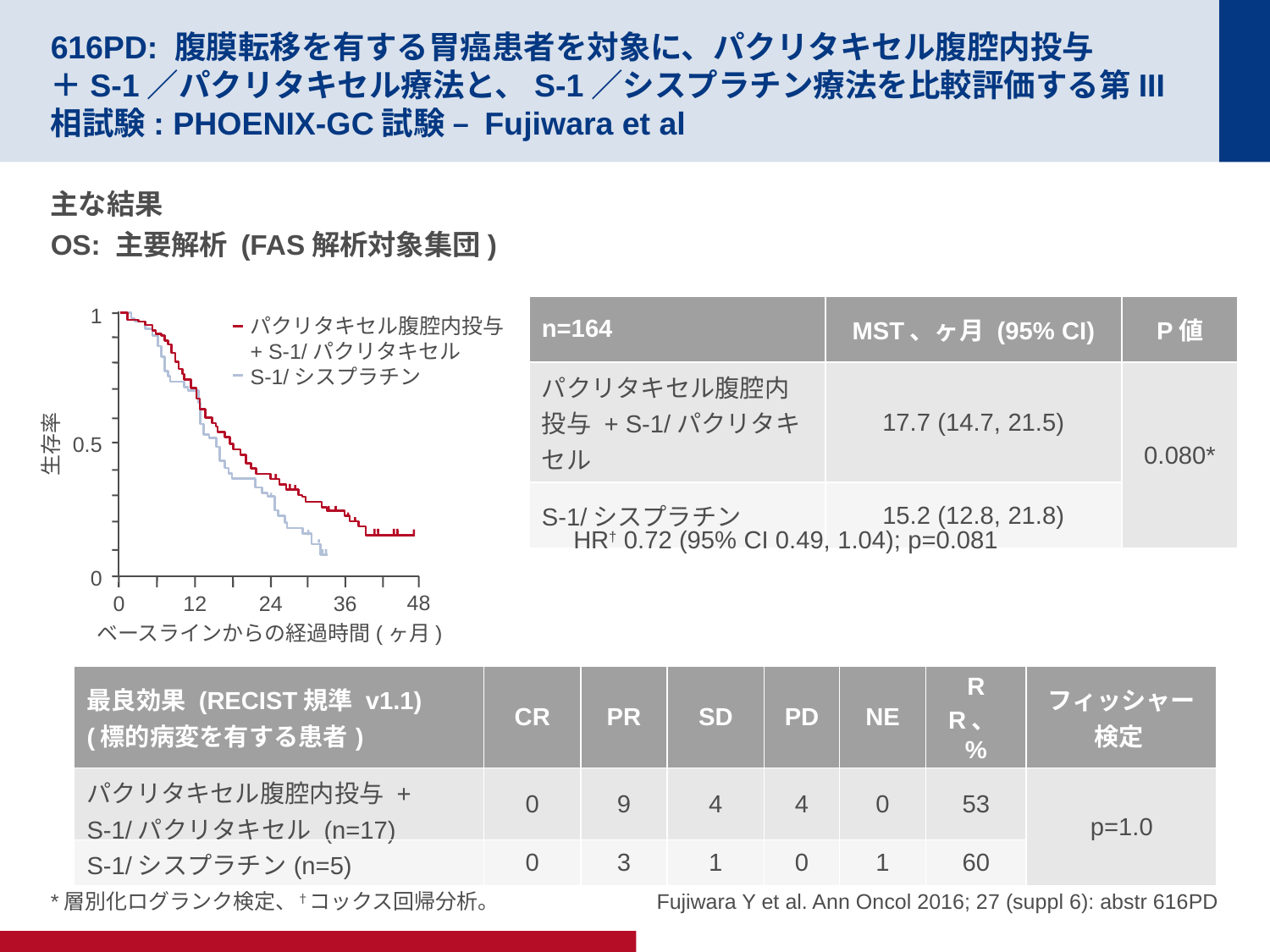

# 616PD: 腹膜転移を有する胃癌患者を対象に、パクリタキセル腹腔内投与 ＋S-1／パクリタキセル療法と、S-1／シスプラチン療法を比較評価する第III相試験: PHOENIX-GC試験 – Fujiwara et al
主な結果
OS: 主要解析 (FAS解析対象集団)
| n=164 | MST、ヶ月 (95% CI) | P値 |
| --- | --- | --- |
| パクリタキセル腹腔内投与 + S-1/パクリタキセル | 17.7 (14.7, 21.5) | 0.080\* |
| S-1/シスプラチン | 15.2 (12.8, 21.8) |  |
1

0.5
生存率

0

48
0
12
24
36
ベースラインからの経過時間(ヶ月)
パクリタキセル腹腔内投与 + S-1/パクリタキセル
S-1/シスプラチン

HR† 0.72 (95% CI 0.49, 1.04); p=0.081

| 最良効果 (RECIST規準 v1.1) (標的病変を有する患者) | CR | PR | SD | PD | NE | RR、% | フィッシャー検定 |
| --- | --- | --- | --- | --- | --- | --- | --- |
| パクリタキセル腹腔内投与 + S-1/パクリタキセル (n=17) | 0 | 9 | 4 | 4 | 0 | 53 | p=1.0 |
| S-1/シスプラチン(n=5) | 0 | 3 | 1 | 0 | 1 | 60 |  |
*層別化ログランク検定、†コックス回帰分析。
Fujiwara Y et al. Ann Oncol 2016; 27 (suppl 6): abstr 616PD